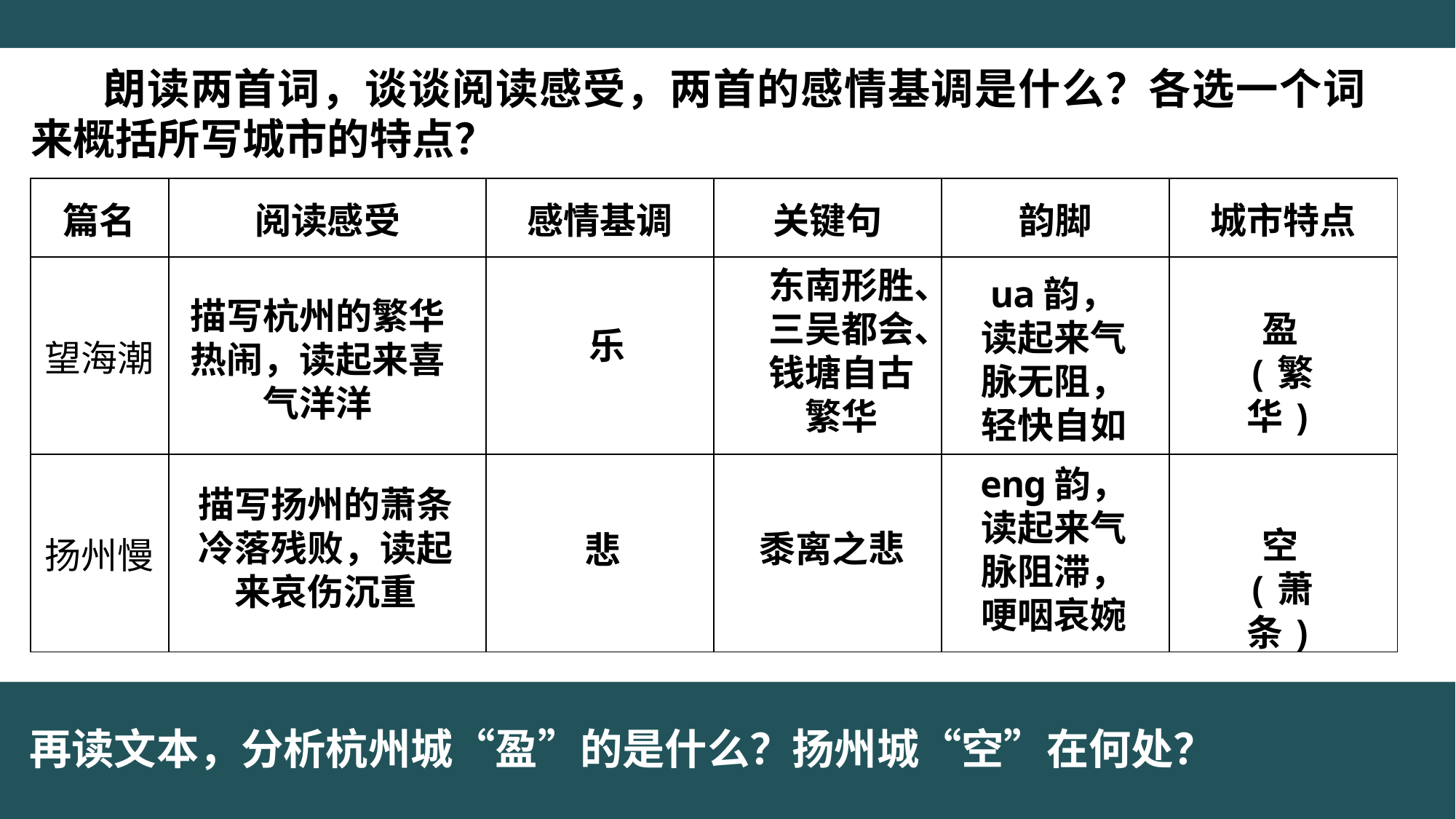

盈
(繁华)
朗读两首词，谈谈阅读感受，两首的感情基调是什么？各选一个词来概括所写城市的特点？
| 篇名 | 阅读感受 | 感情基调 | 关键句 | 韵脚 | 城市特点 |
| --- | --- | --- | --- | --- | --- |
| 望海潮 |  |  |  |  |  |
| 扬州慢 |  |  |  |  |  |
东南形胜、三吴都会、钱塘自古繁华
ua韵，读起来气脉无阻，轻快自如
描写杭州的繁华热闹，读起来喜气洋洋
盈
(繁华)
乐
eng韵，读起来气脉阻滞，哽咽哀婉
描写扬州的萧条冷落残败，读起来哀伤沉重
空
(萧条)
黍离之悲
悲
再读文本，分析杭州城“盈”的是什么？扬州城“空”在何处？